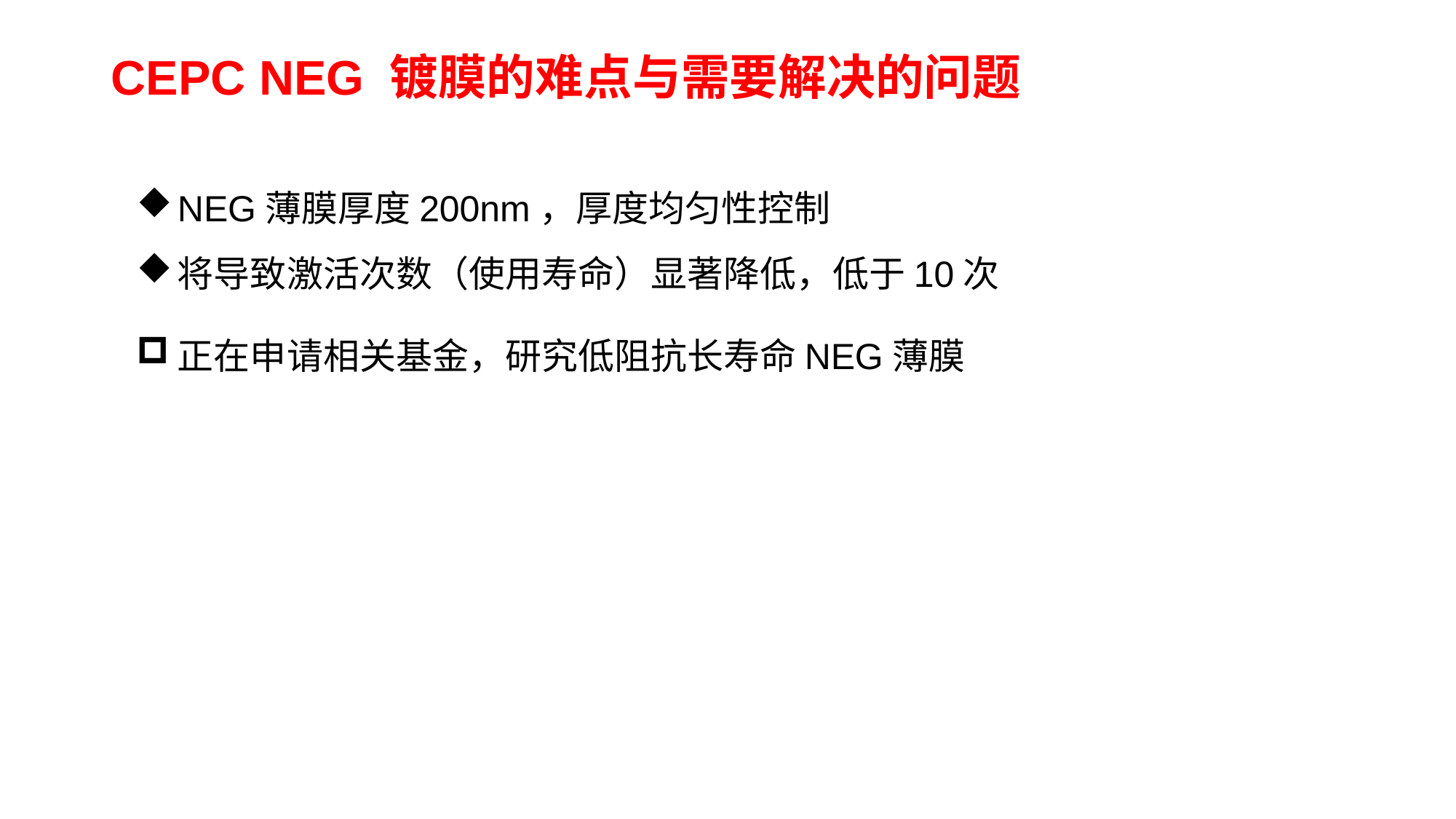

# CEPC NEG 镀膜的难点与需要解决的问题
NEG薄膜厚度200nm，厚度均匀性控制
将导致激活次数（使用寿命）显著降低，低于10次
正在申请相关基金，研究低阻抗长寿命NEG薄膜